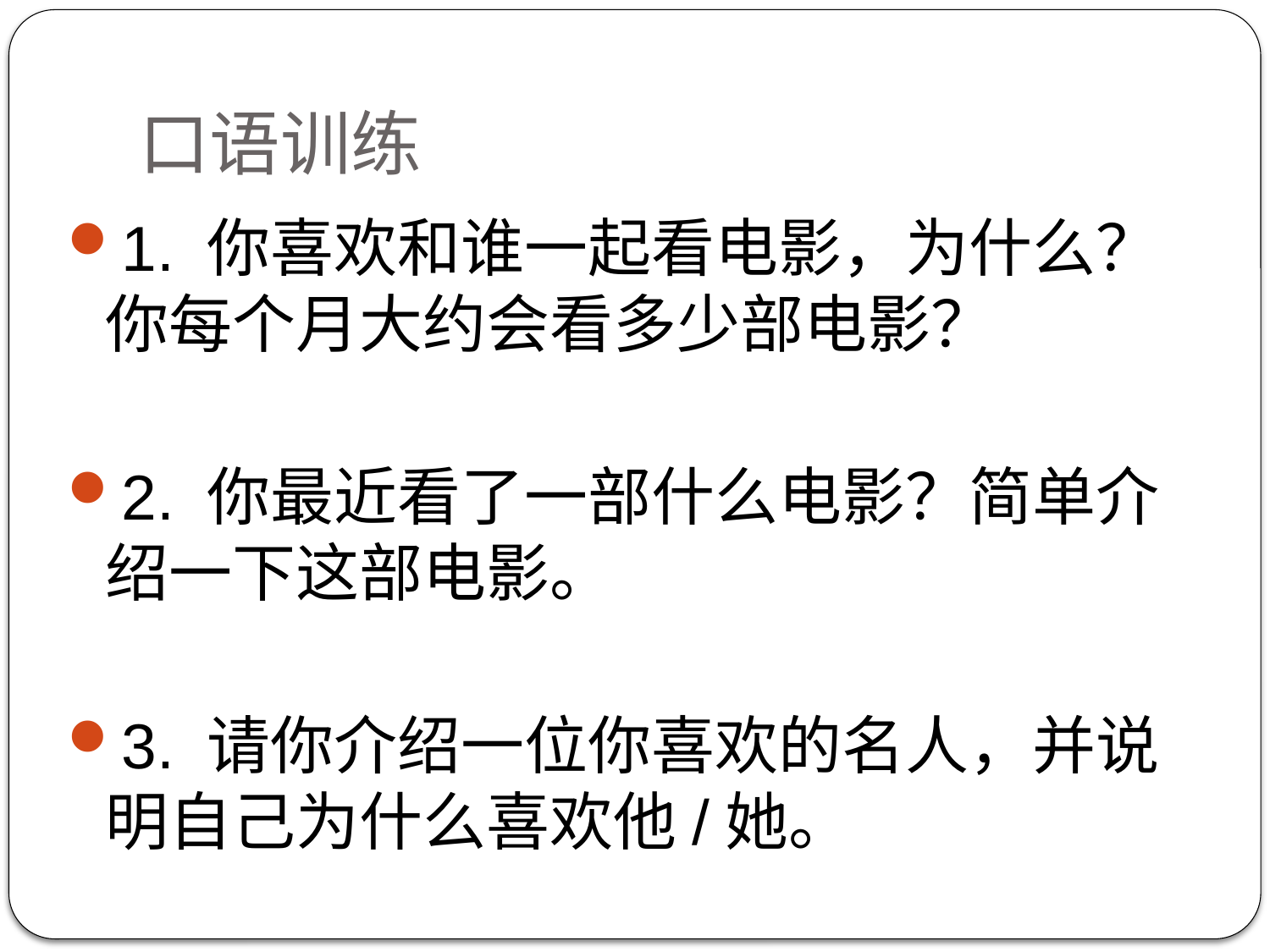

# 口语训练
1. 你喜欢和谁一起看电影，为什么？你每个月大约会看多少部电影？

2. 你最近看了一部什么电影？简单介绍一下这部电影。

3. 请你介绍一位你喜欢的名人，并说明自己为什么喜欢他/她。